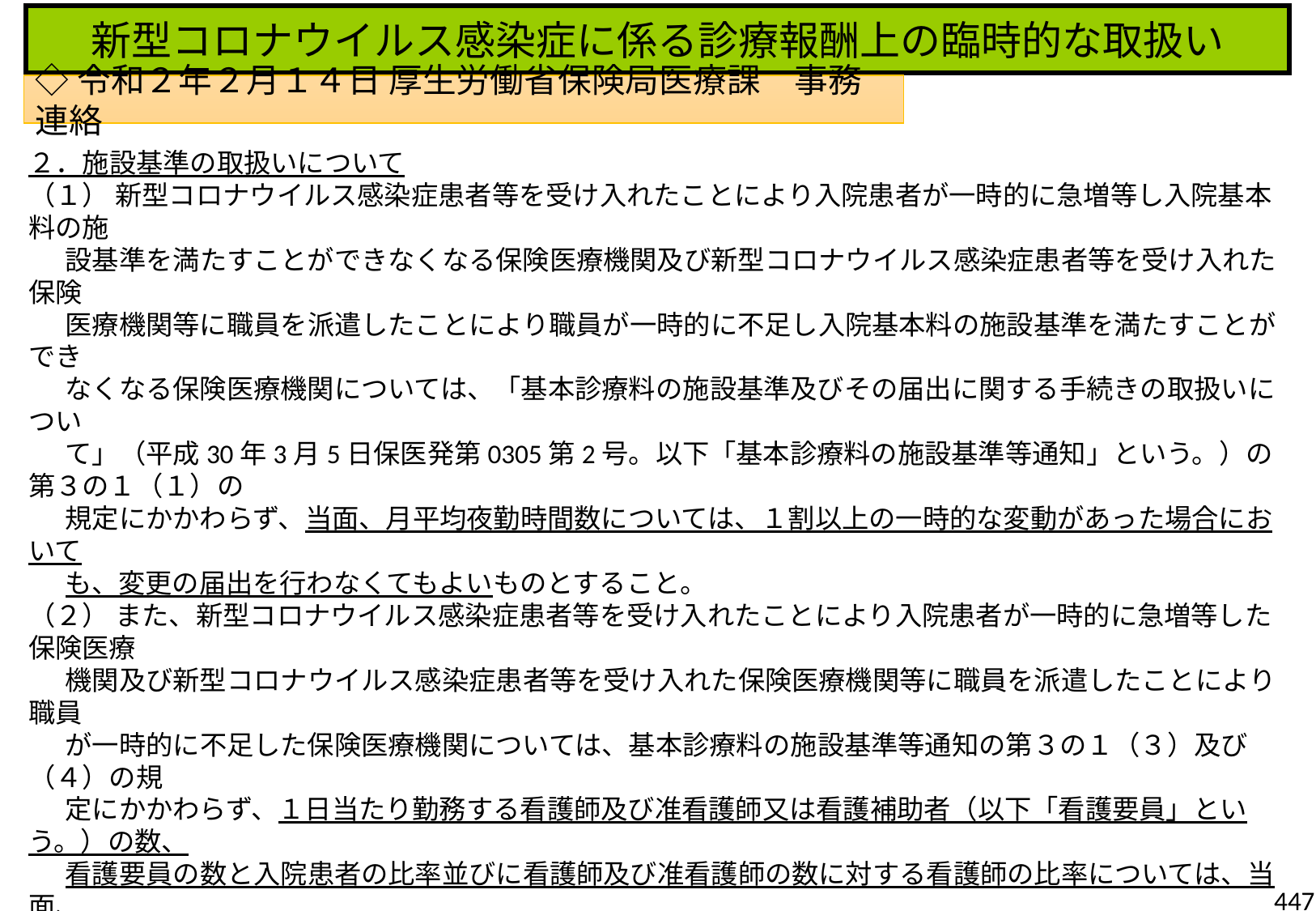

新型コロナウイルス感染症に係る診療報酬上の臨時的な取扱い
◇令和２年２月１４日 厚生労働省保険局医療課　事務連絡
２．施設基準の取扱いについて
（１） 新型コロナウイルス感染症患者等を受け入れたことにより入院患者が一時的に急増等し入院基本料の施
     設基準を満たすことができなくなる保険医療機関及び新型コロナウイルス感染症患者等を受け入れた保険
     医療機関等に職員を派遣したことにより職員が一時的に不足し入院基本料の施設基準を満たすことができ
     なくなる保険医療機関については、「基本診療料の施設基準及びその届出に関する手続きの取扱いについ
     て」（平成30年3月5日保医発第0305第2号。以下「基本診療料の施設基準等通知」という。）の第３の１（１）の
     規定にかかわらず、当面、月平均夜勤時間数については、１割以上の一時的な変動があった場合において
     も、変更の届出を行わなくてもよいものとすること。
（２） また、新型コロナウイルス感染症患者等を受け入れたことにより入院患者が一時的に急増等した保険医療
     機関及び新型コロナウイルス感染症患者等を受け入れた保険医療機関等に職員を派遣したことにより職員
     が一時的に不足した保険医療機関については、基本診療料の施設基準等通知の第３の１（３）及び（４）の規
     定にかかわらず、１日当たり勤務する看護師及び准看護師又は看護補助者（以下「看護要員」という。）の数、
     看護要員の数と入院患者の比率並びに看護師及び准看護師の数に対する看護師の比率については、当面、
     １割以上の一時的な変動があった場合においても、変更の届出を行わなくてもよいものとすること。
（３） 上記と同様の場合、ＤＰＣ対象病院について、「ＤＰＣ対制度への参加等の手続きについて」（平成30年3月
     26日保医発0326第7号）の第１の４（２）②に規定する「ＤＰＣ対象病院への参加基準を満たさなくなった場合」
     としての届出を行わなくてもよいものとすること。
（４） （１）から（３）の届出を行わなくてもよいこととされた保険医療機関においては、新型コロナウイルス感染症
    患者等を受け入れたことにより入院患者が一時的に急増等したこと又は新型コロナウイルス感染症患者等を
    受け入れた保険医療機関等に職員を派遣したことにより職員が一時的に不足したことを記録し、保管しておく
    こと。
447